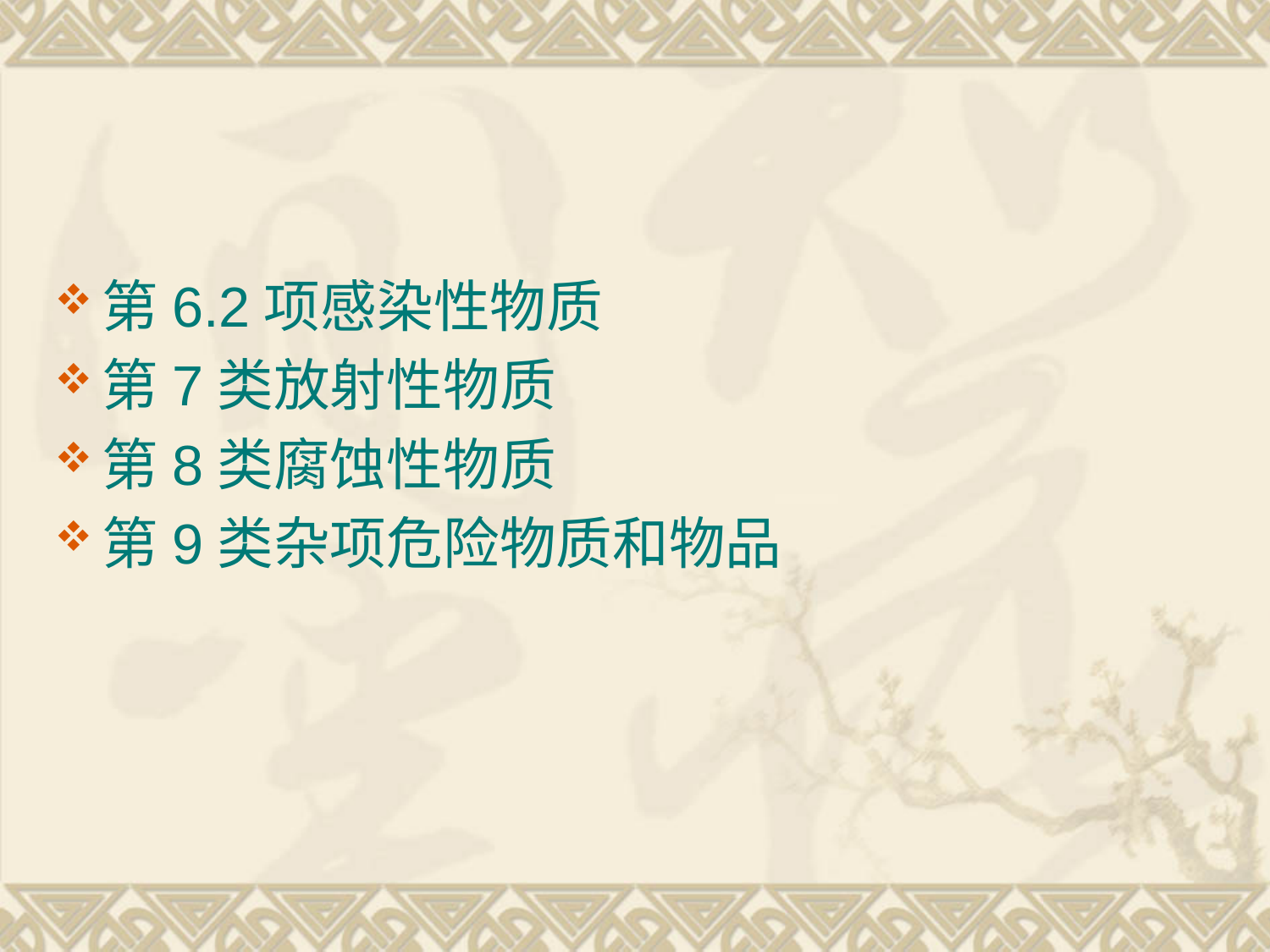

#
第6.2项感染性物质
第7类放射性物质
第8类腐蚀性物质
第9类杂项危险物质和物品